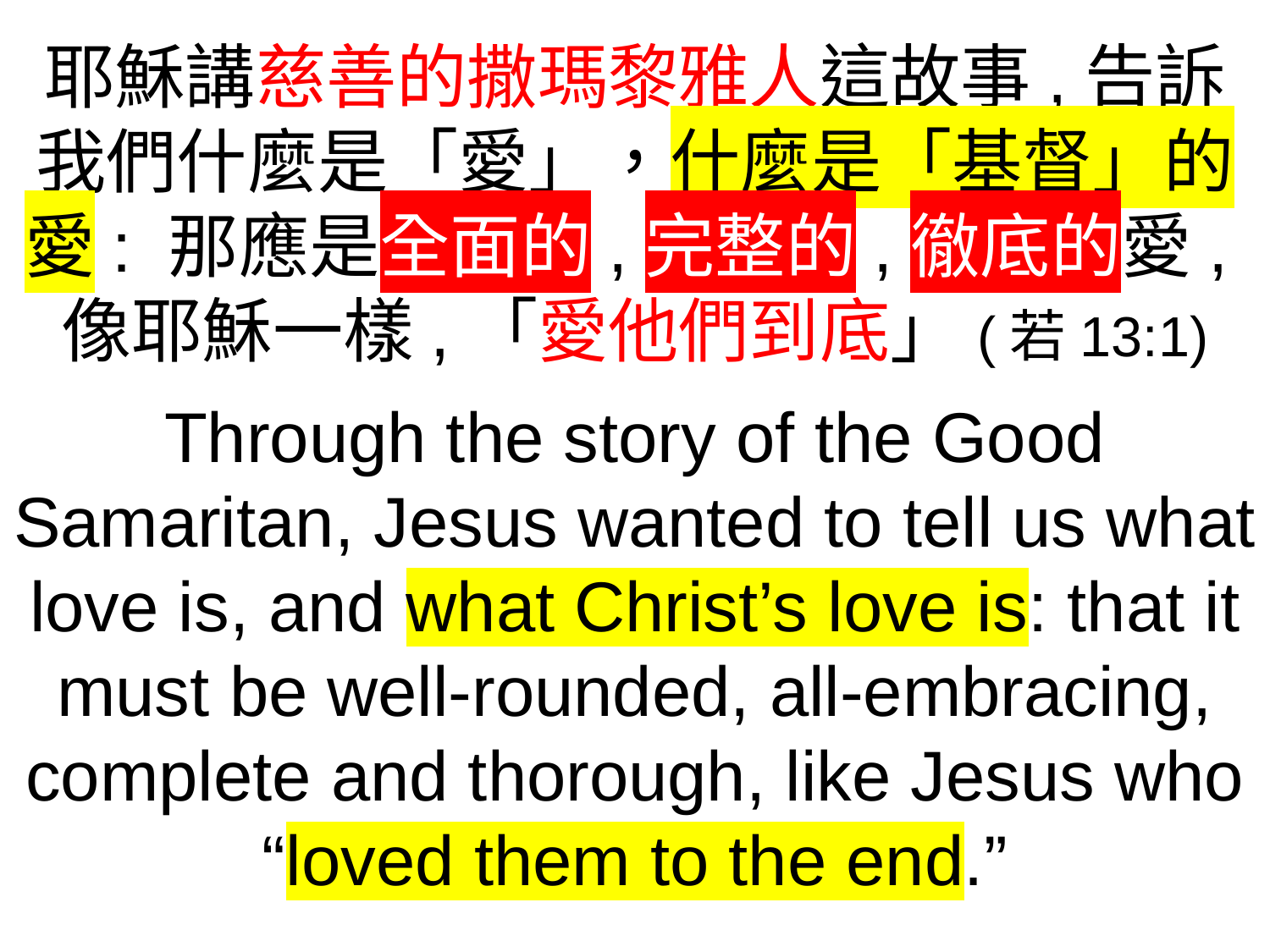

耶穌講慈善的撒瑪黎雅人這故事,告訴我們什麼是「愛」，什麼是「基督」的愛: 那應是全面的,完整的,徹底的愛,像耶穌一樣,「愛他們到底」(若13:1)
Through the story of the Good Samaritan, Jesus wanted to tell us what love is, and what Christ’s love is: that it must be well-rounded, all-embracing, complete and thorough, like Jesus who “loved them to the end.”